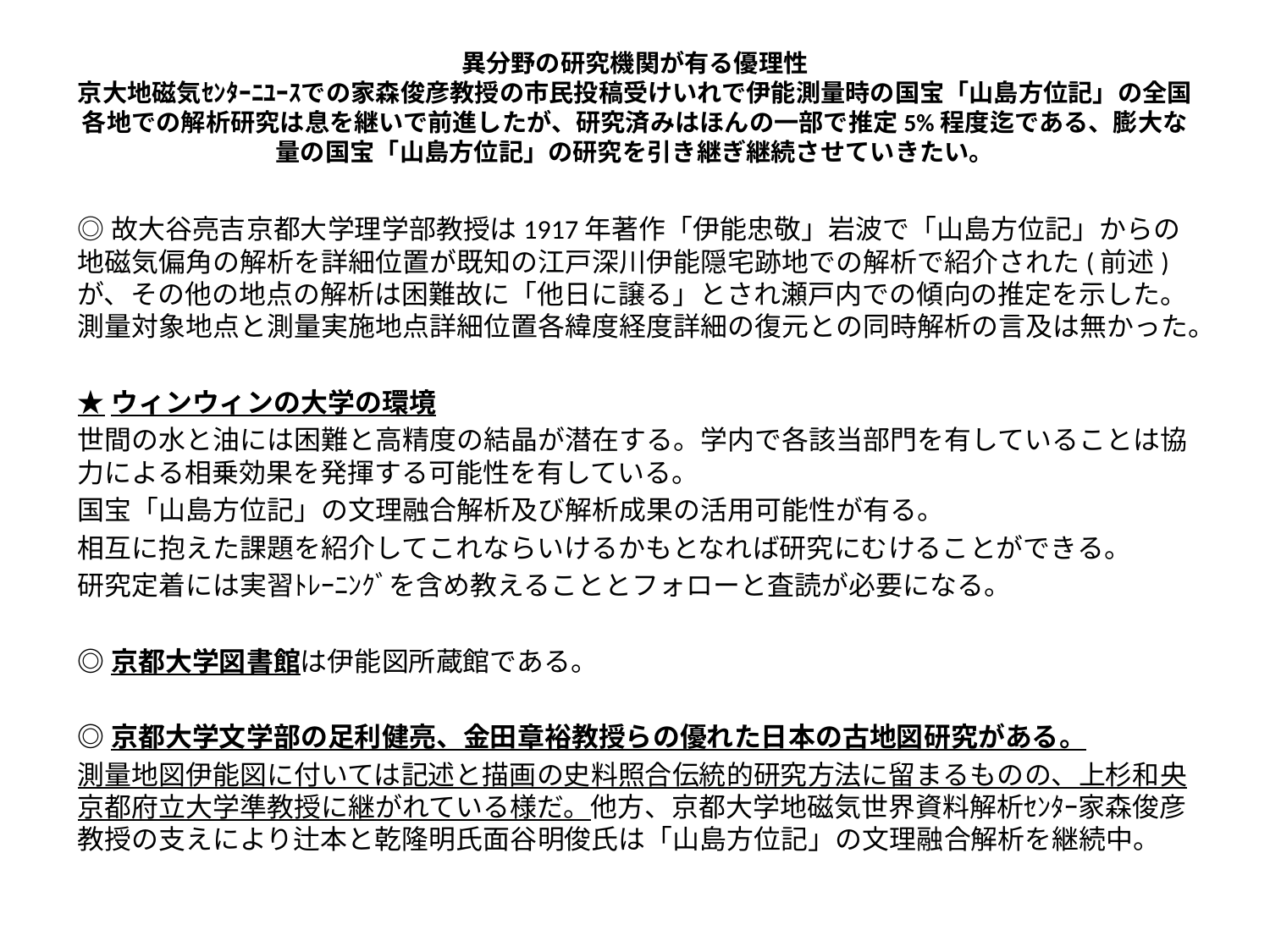

# 異分野の研究機関が有る優理性 京大地磁気ｾﾝﾀｰﾆﾕｰｽでの家森俊彦教授の市民投稿受けいれで伊能測量時の国宝「山島方位記」の全国各地での解析研究は息を継いで前進したが、研究済みはほんの一部で推定5%程度迄である、膨大な量の国宝「山島方位記」の研究を引き継ぎ継続させていきたい。
◎故大谷亮吉京都大学理学部教授は1917年著作「伊能忠敬」岩波で「山島方位記」からの地磁気偏角の解析を詳細位置が既知の江戸深川伊能隠宅跡地での解析で紹介された(前述)が、その他の地点の解析は困難故に「他日に譲る」とされ瀬戸内での傾向の推定を示した。測量対象地点と測量実施地点詳細位置各緯度経度詳細の復元との同時解析の言及は無かった。

★ウィンウィンの大学の環境
世間の水と油には困難と高精度の結晶が潜在する。学内で各該当部門を有していることは協力による相乗効果を発揮する可能性を有している。
国宝「山島方位記」の文理融合解析及び解析成果の活用可能性が有る。
相互に抱えた課題を紹介してこれならいけるかもとなれば研究にむけることができる。
研究定着には実習ﾄﾚｰﾆﾝｸﾞを含め教えることとフォローと査読が必要になる。

◎京都大学図書館は伊能図所蔵館である。

◎京都大学文学部の足利健亮、金田章裕教授らの優れた日本の古地図研究がある。
測量地図伊能図に付いては記述と描画の史料照合伝統的研究方法に留まるものの、上杉和央京都府立大学準教授に継がれている様だ。他方、京都大学地磁気世界資料解析ｾﾝﾀｰ家森俊彦教授の支えにより辻本と乾隆明氏面谷明俊氏は「山島方位記」の文理融合解析を継続中。